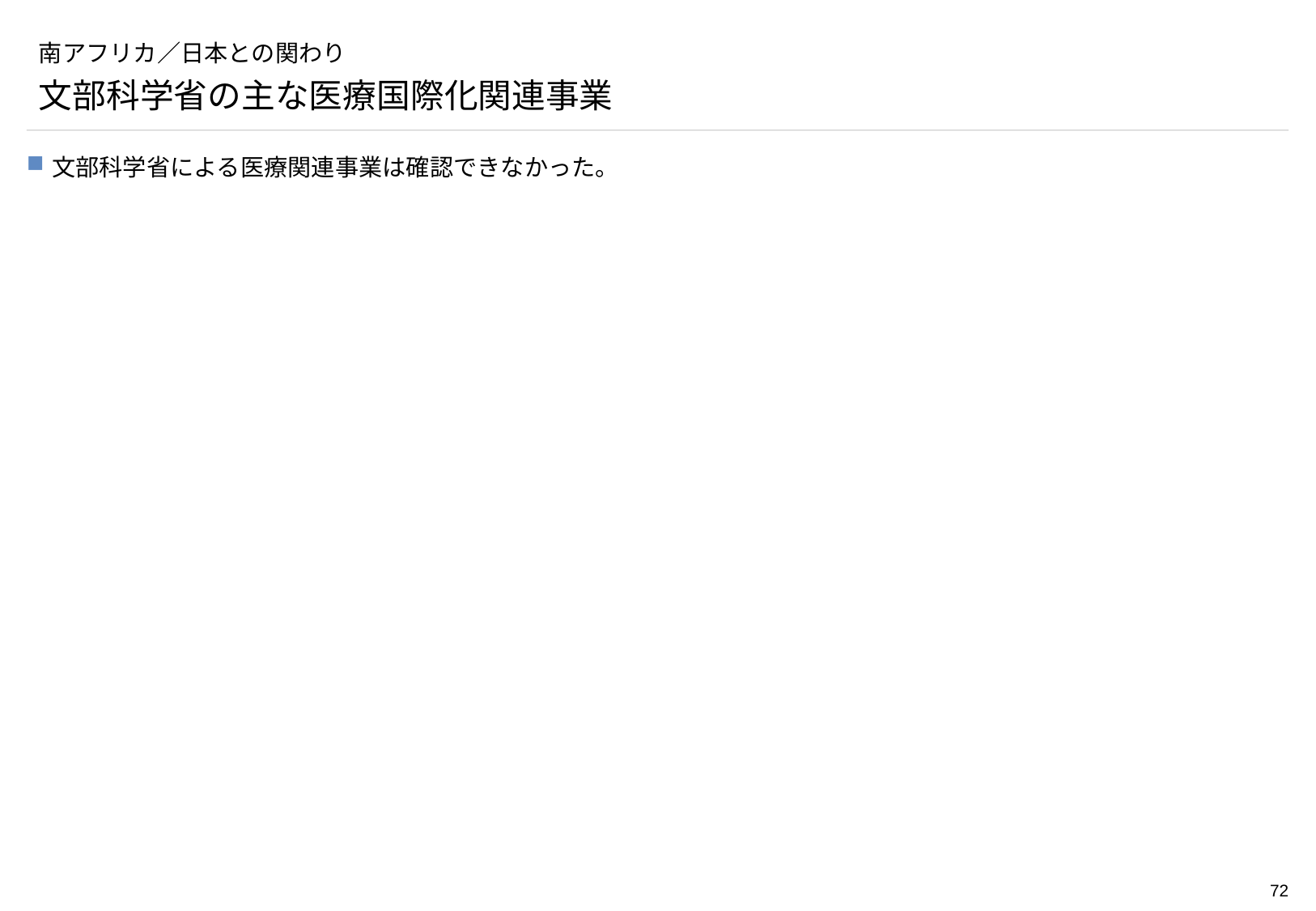

# 南アフリカ／日本との関わり
文部科学省の主な医療国際化関連事業
文部科学省による医療関連事業は確認できなかった。